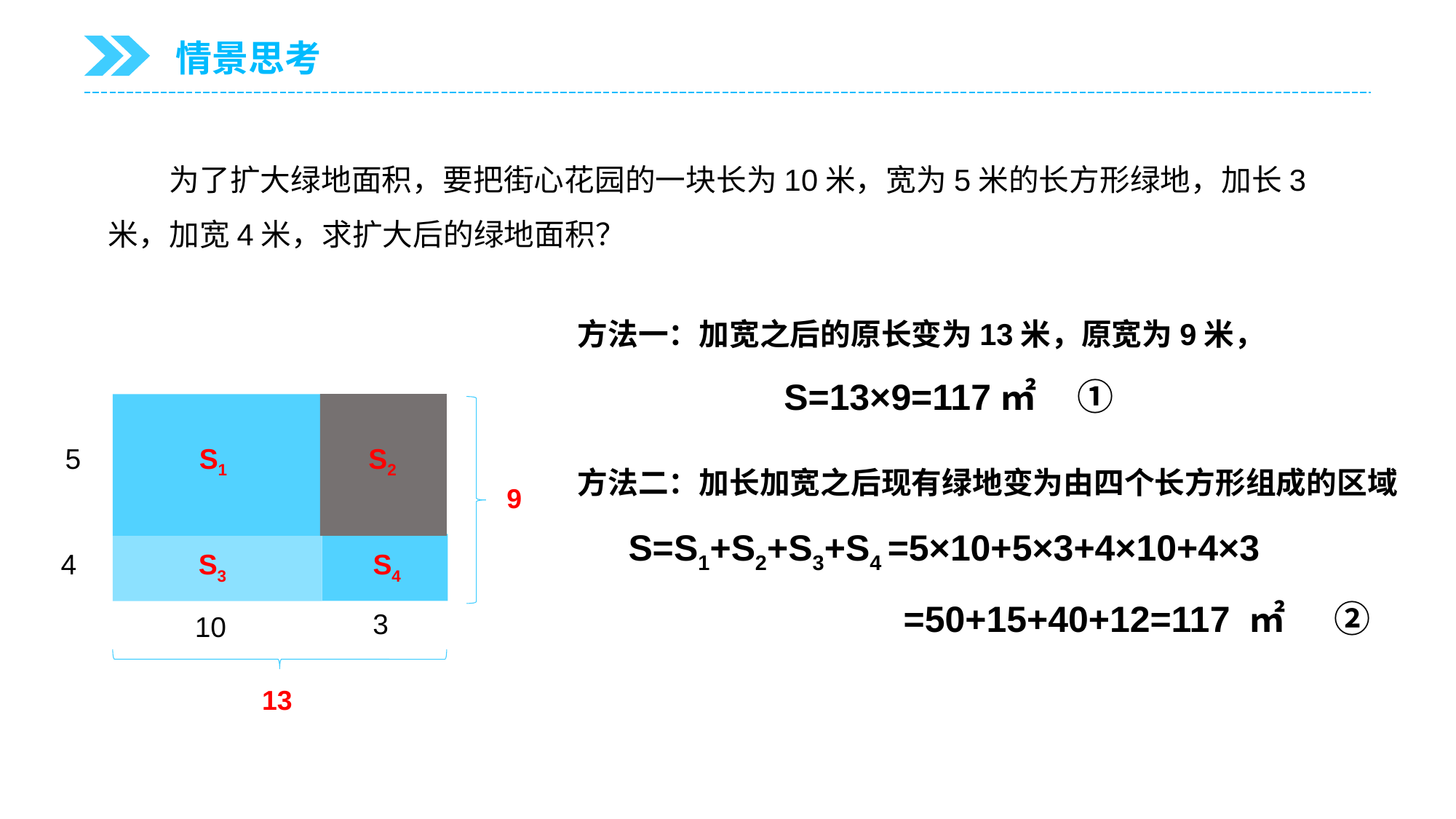

情景思考
        为了扩大绿地面积，要把街心花园的一块长为10米，宽为5米的长方形绿地，加长3米，加宽4米，求扩大后的绿地面积？
方法一：加宽之后的原长变为13米，原宽为9米，
S=13×9=117㎡     ①

S2
5
S1
方法二：加长加宽之后现有绿地变为由四个长方形组成的区域
     S=S1+S2+S3+S4 =5×10+5×3+4×10+4×3
                                =50+15+40+12=117 ㎡      ②
9

S4
4
S3
3
10
13